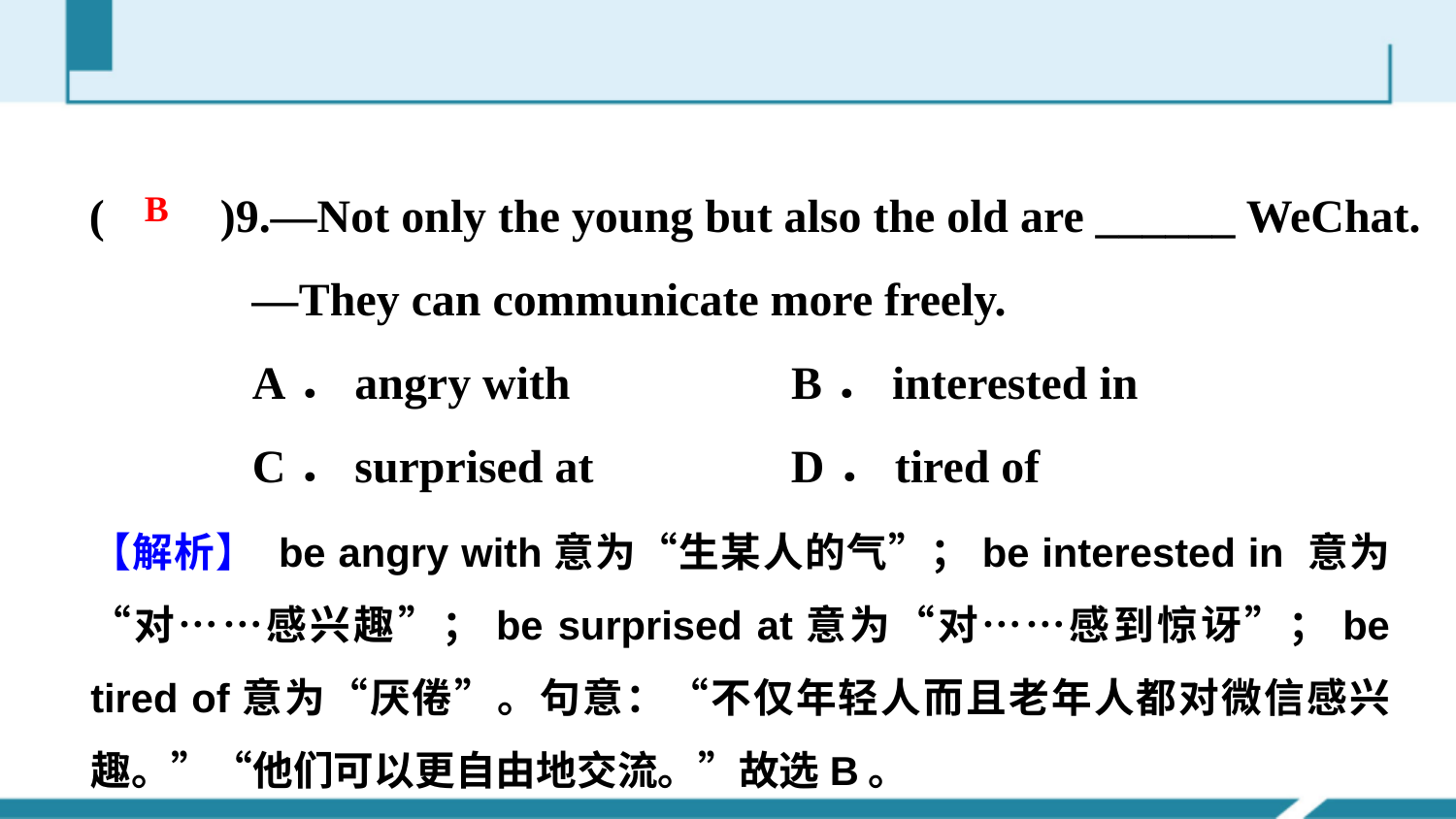

(　　)9.—Not only the young but also the old are ______ WeChat.
              —They can communicate more freely.
              A．angry with                   B．interested in
              C．surprised at                 D．tired of
B
【解析】 be angry with意为“生某人的气”；be interested in 意为“对……感兴趣”；be surprised at意为“对……感到惊讶”；be tired of意为“厌倦”。句意：“不仅年轻人而且老年人都对微信感兴趣。”“他们可以更自由地交流。”故选B。